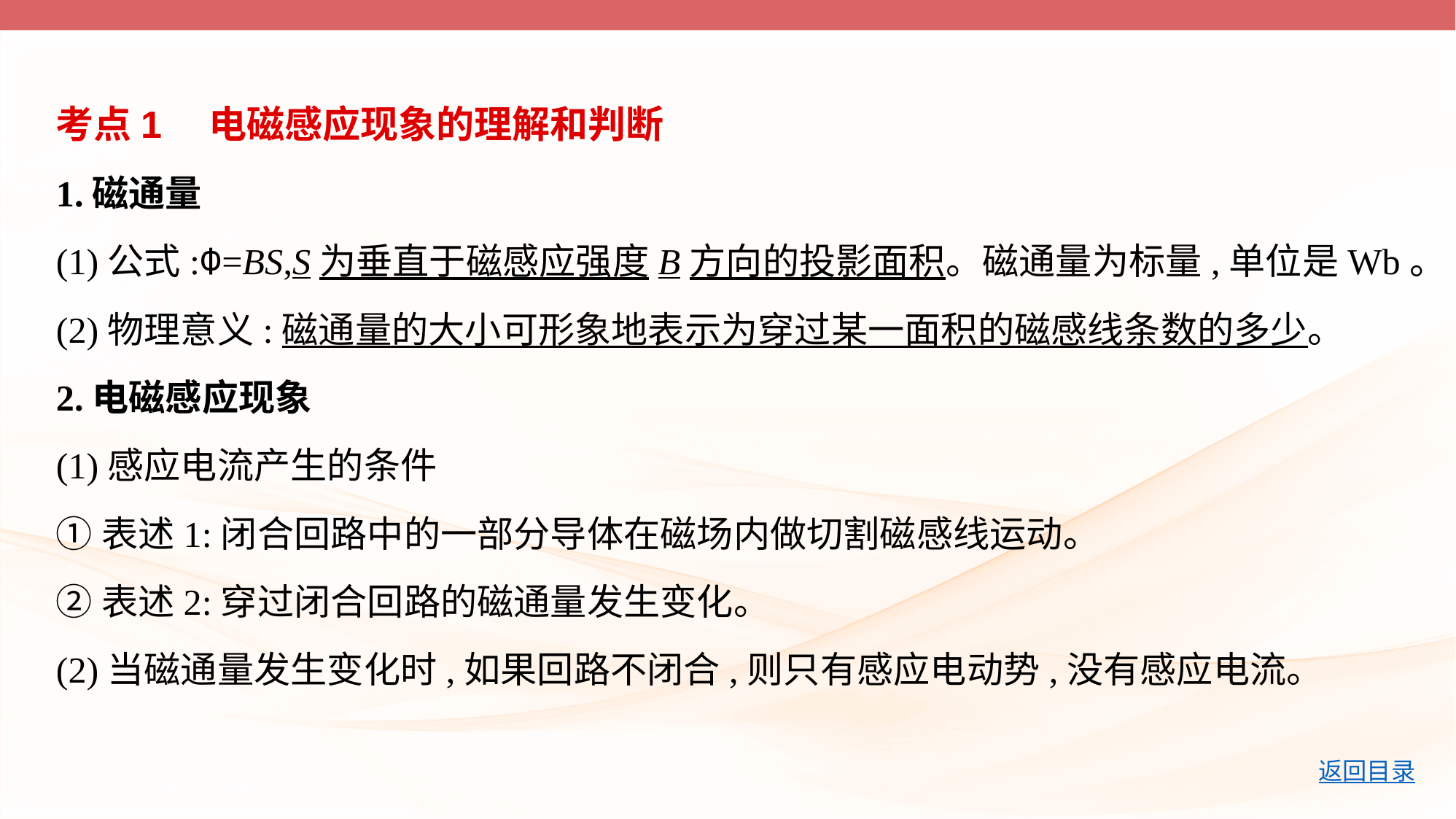

考点1　电磁感应现象的理解和判断
1.磁通量
(1)公式:Φ=BS,S为垂直于磁感应强度B方向的投影面积。磁通量为标量,单位是Wb。
(2)物理意义:磁通量的大小可形象地表示为穿过某一面积的磁感线条数的多少。
2.电磁感应现象
(1)感应电流产生的条件
①表述1:闭合回路中的一部分导体在磁场内做切割磁感线运动。
②表述2:穿过闭合回路的磁通量发生变化。
(2)当磁通量发生变化时,如果回路不闭合,则只有感应电动势,没有感应电流。